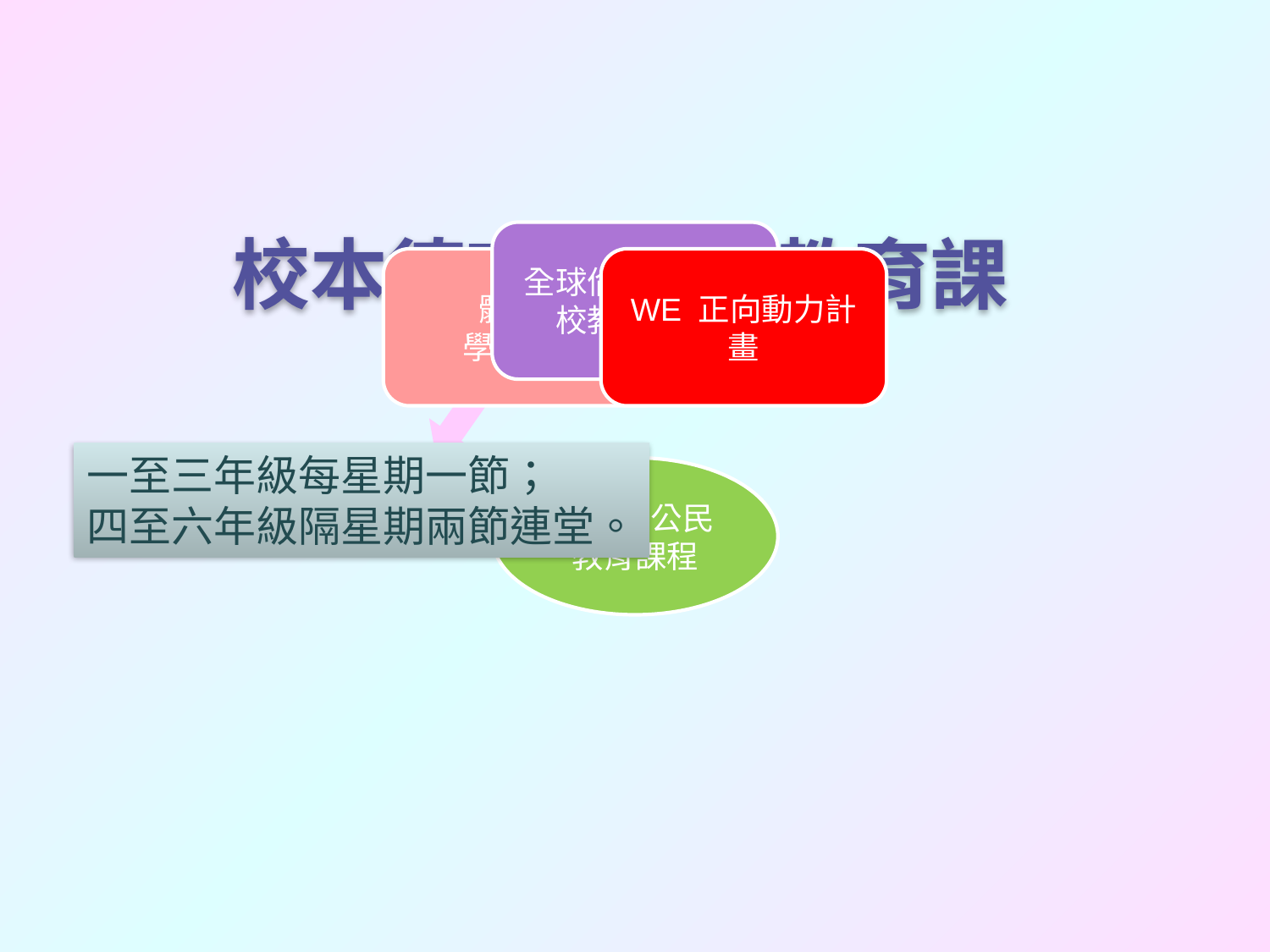

# 校本德育及公民教育課
體驗式
學習活動
一至三年級每星期一節；
四至六年級隔星期兩節連堂。